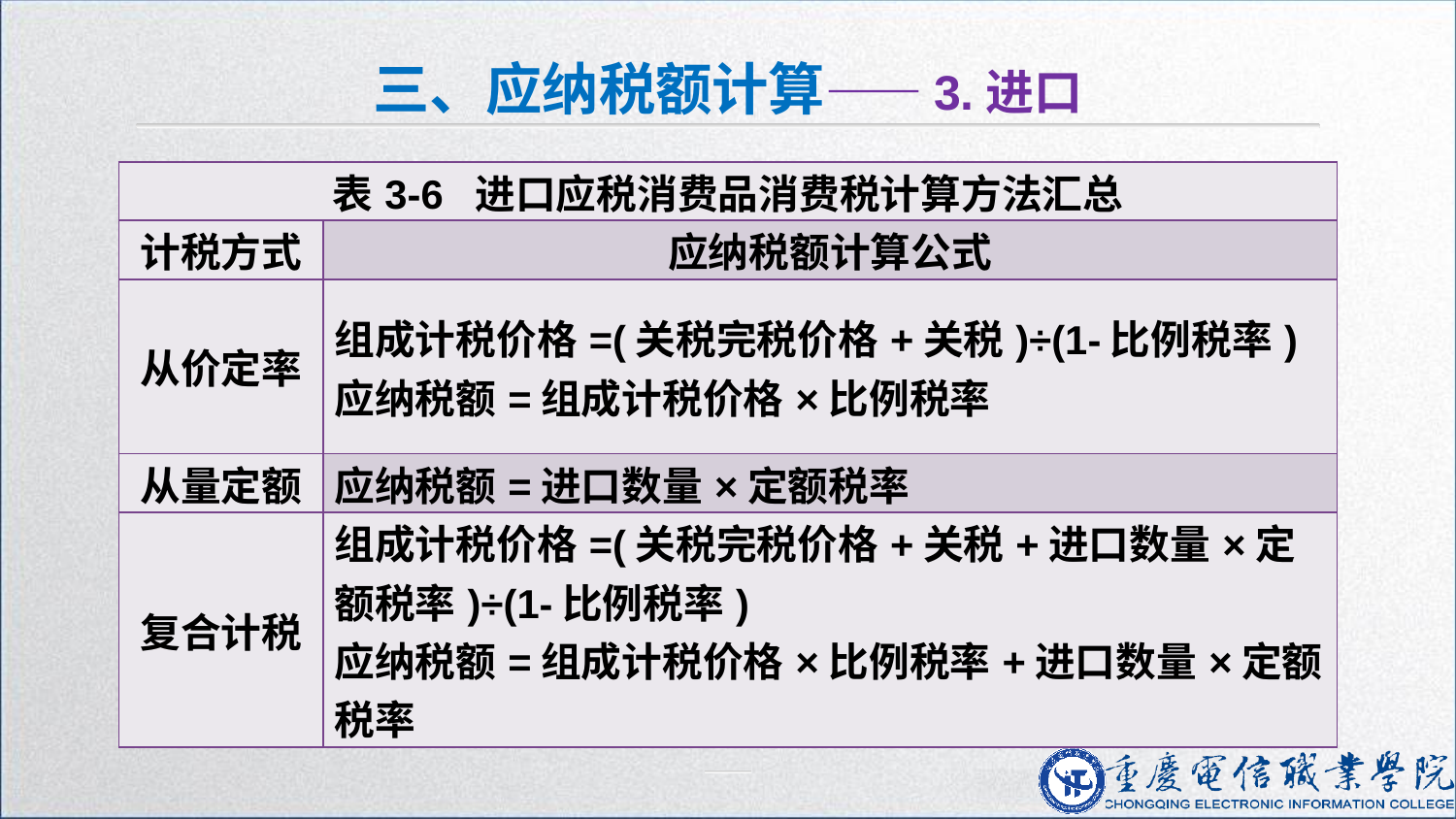

三、应纳税额计算——3.进口
| 表3-6 进口应税消费品消费税计算方法汇总 |  |
| --- | --- |
| 计税方式 | 应纳税额计算公式 |
| 从价定率 | 组成计税价格=(关税完税价格+关税)÷(1-比例税率) 应纳税额=组成计税价格×比例税率 |
| 从量定额 | 应纳税额=进口数量×定额税率 |
| 复合计税 | 组成计税价格=(关税完税价格+关税+进口数量×定额税率)÷(1-比例税率) 应纳税额=组成计税价格×比例税率+进口数量×定额税率 |